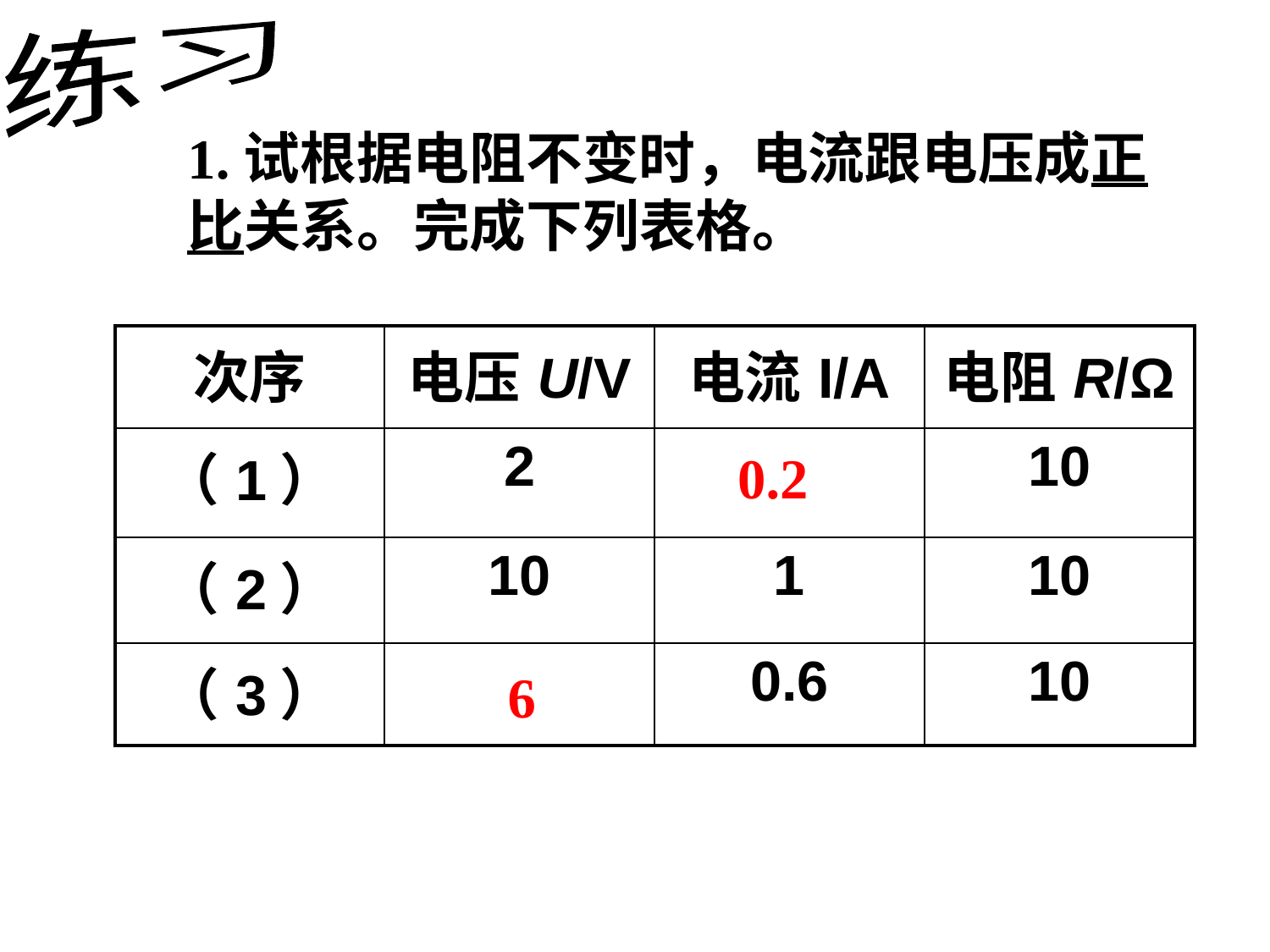

练习
1.试根据电阻不变时，电流跟电压成正比关系。完成下列表格。

| 次序 | 电压U/V | 电流I/A | 电阻R/Ω |
| --- | --- | --- | --- |
| （1） | 2 |  | 10 |
| （2） | 10 | 1 | 10 |
| （3） |  | 0.6 | 10 |
0.2

6